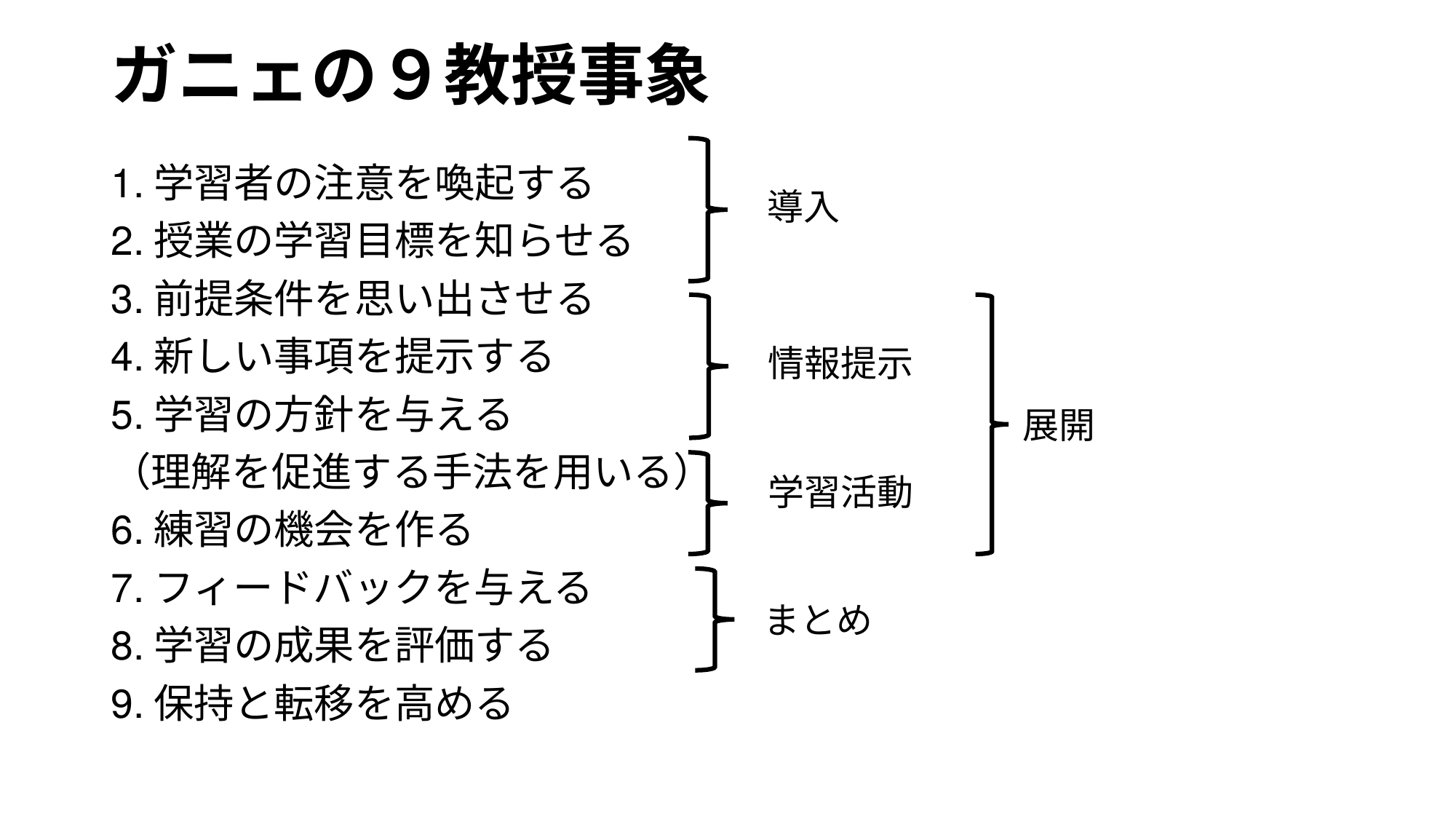

# ガニェの９教授事象

1.学習者の注意を喚起する
2.授業の学習目標を知らせる
3.前提条件を思い出させる
4.新しい事項を提示する
5.学習の方針を与える
（理解を促進する手法を用いる）
6.練習の機会を作る
7.フィードバックを与える
8.学習の成果を評価する
9.保持と転移を高める

導入

情報提示
展開

学習活動

まとめ